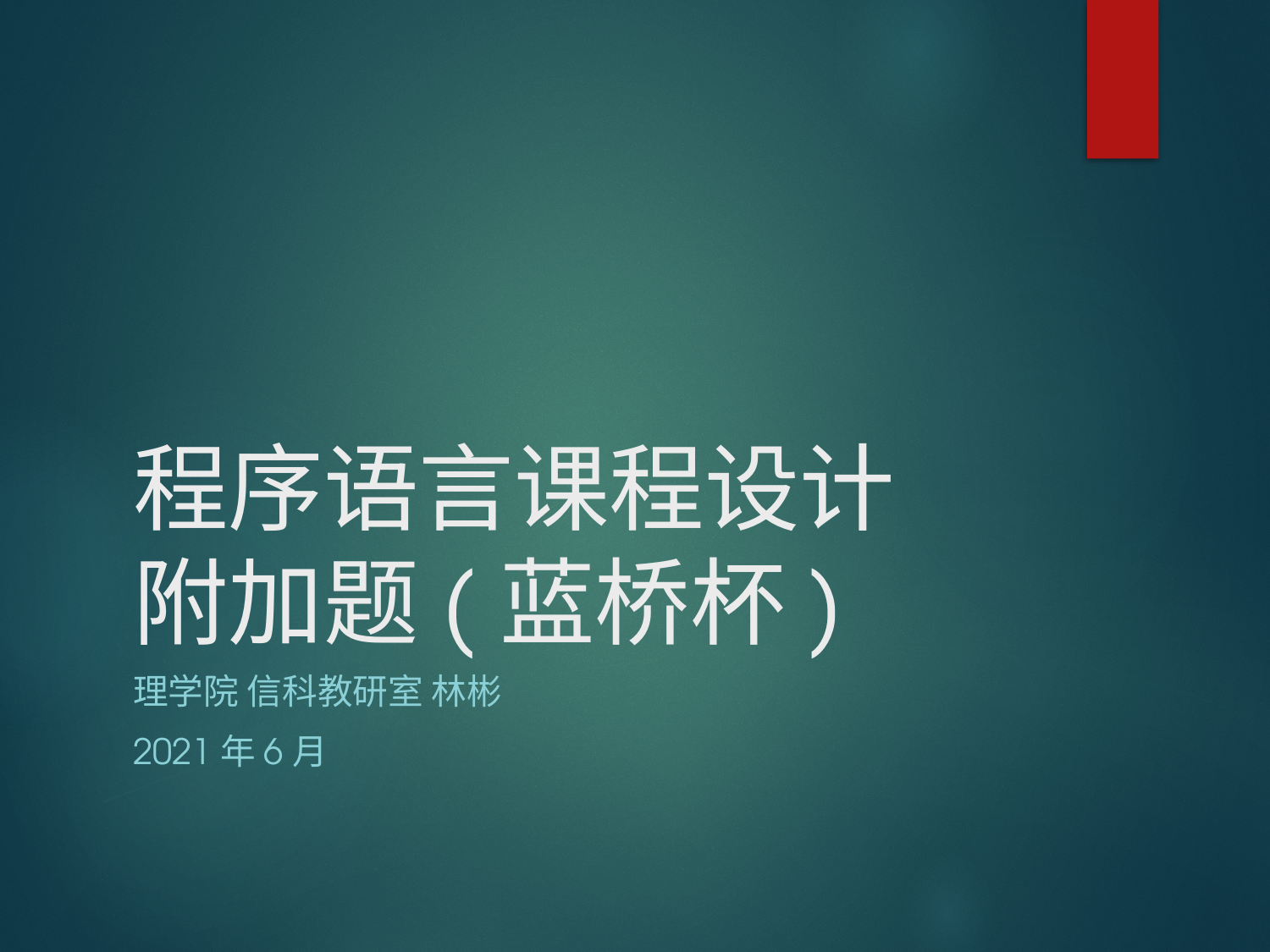

# 程序语言课程设计 附加题(蓝桥杯)
理学院 信科教研室 林彬
2021年6月